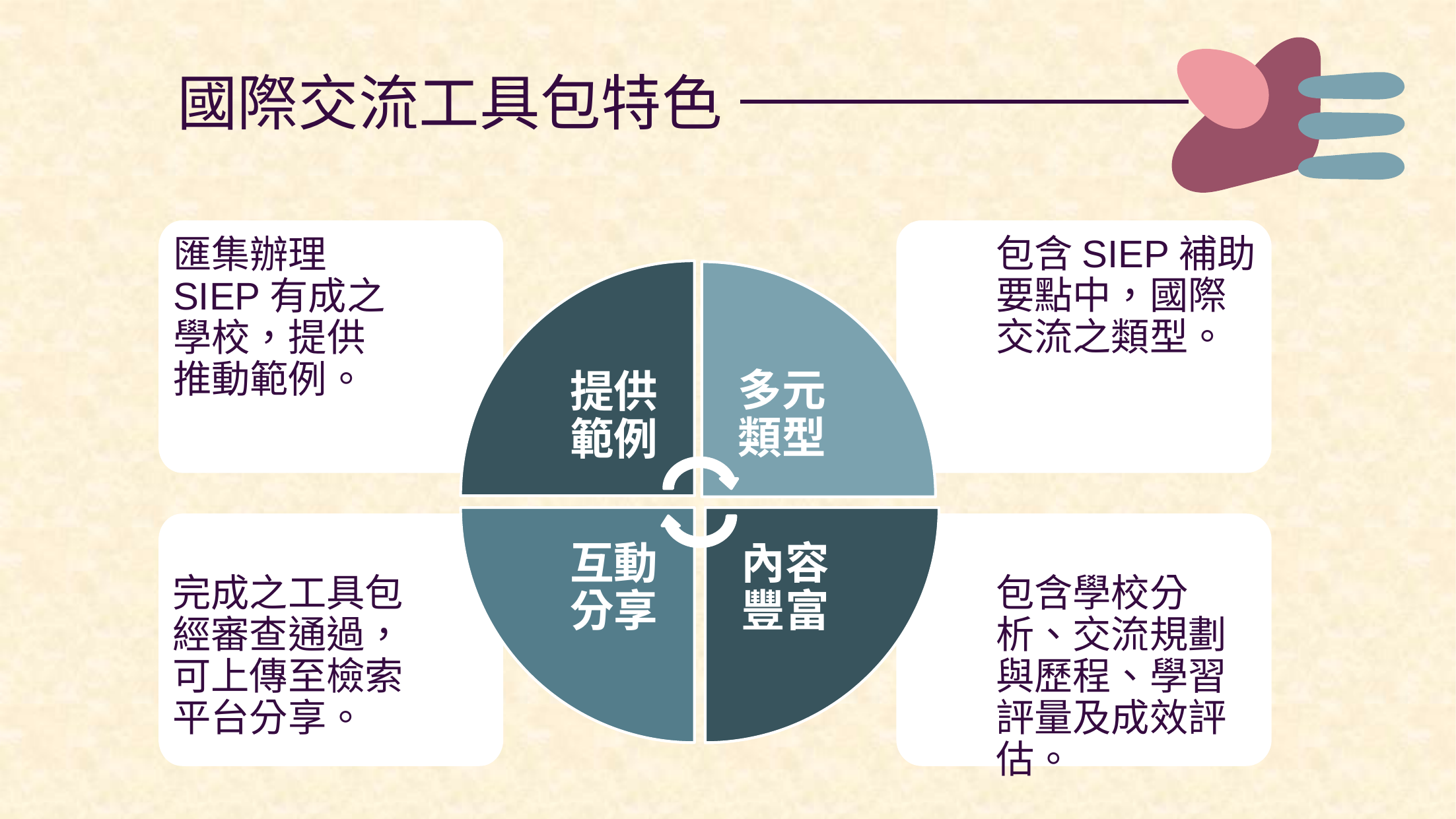

# 國際交流工具包特色
匯集辦理SIEP有成之學校，提供推動範例。
包含SIEP補助要點中，國際交流之類型。

提供
範例

多元
類型

內容
豐富
互動
分享
完成之工具包經審查通過，可上傳至檢索平台分享。
包含學校分析、交流規劃與歷程、學習評量及成效評估。